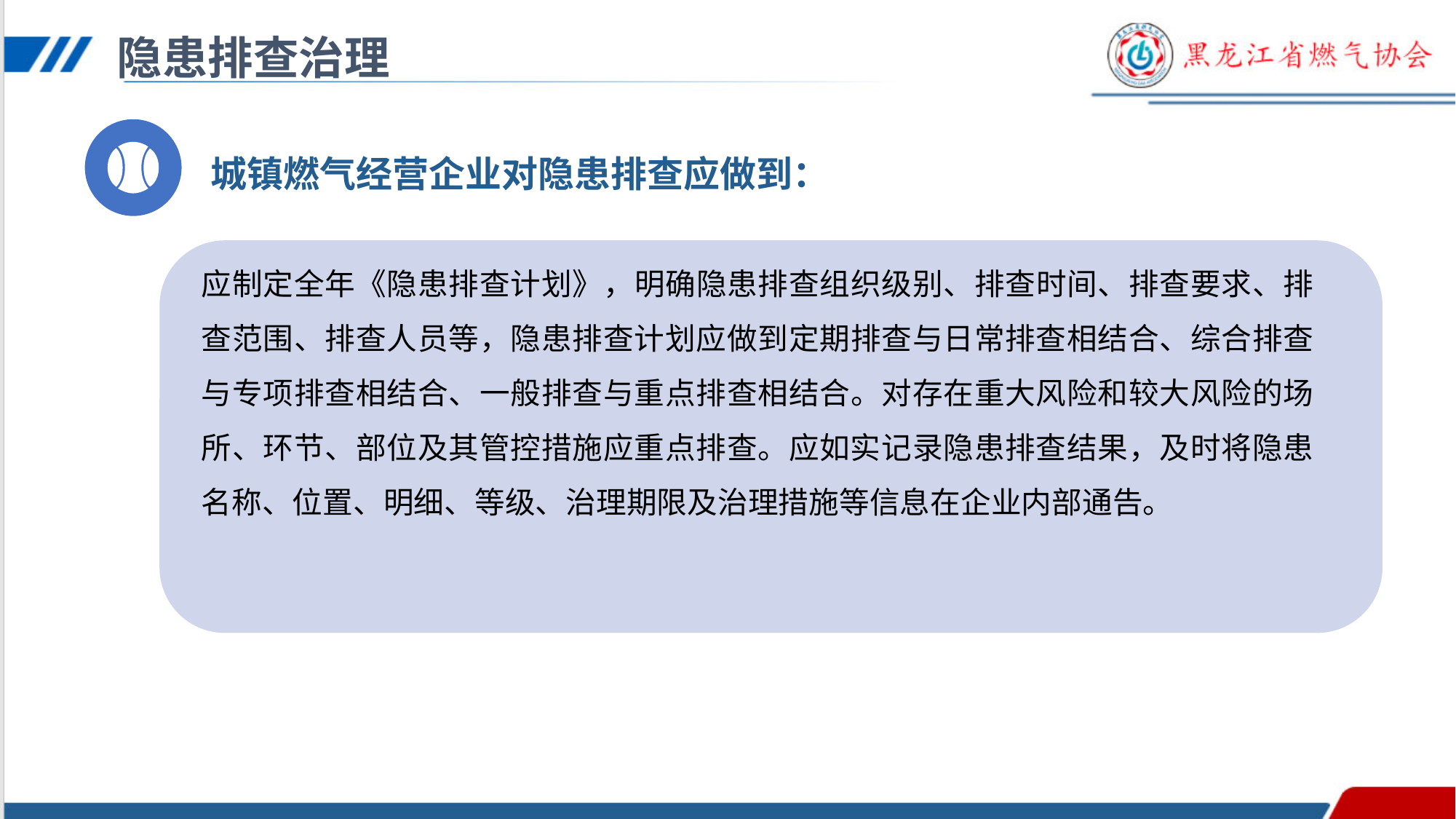

隐患排查治理

城镇燃气经营企业对隐患排查应做到：

应制定全年《隐患排查计划》，明确隐患排查组织级别、排查时间、排查要求、排查范围、排查人员等，隐患排查计划应做到定期排查与日常排查相结合、综合排查与专项排查相结合、一般排查与重点排查相结合。对存在重大风险和较大风险的场所、环节、部位及其管控措施应重点排查。应如实记录隐患排查结果，及时将隐患名称、位置、明细、等级、治理期限及治理措施等信息在企业内部通告。